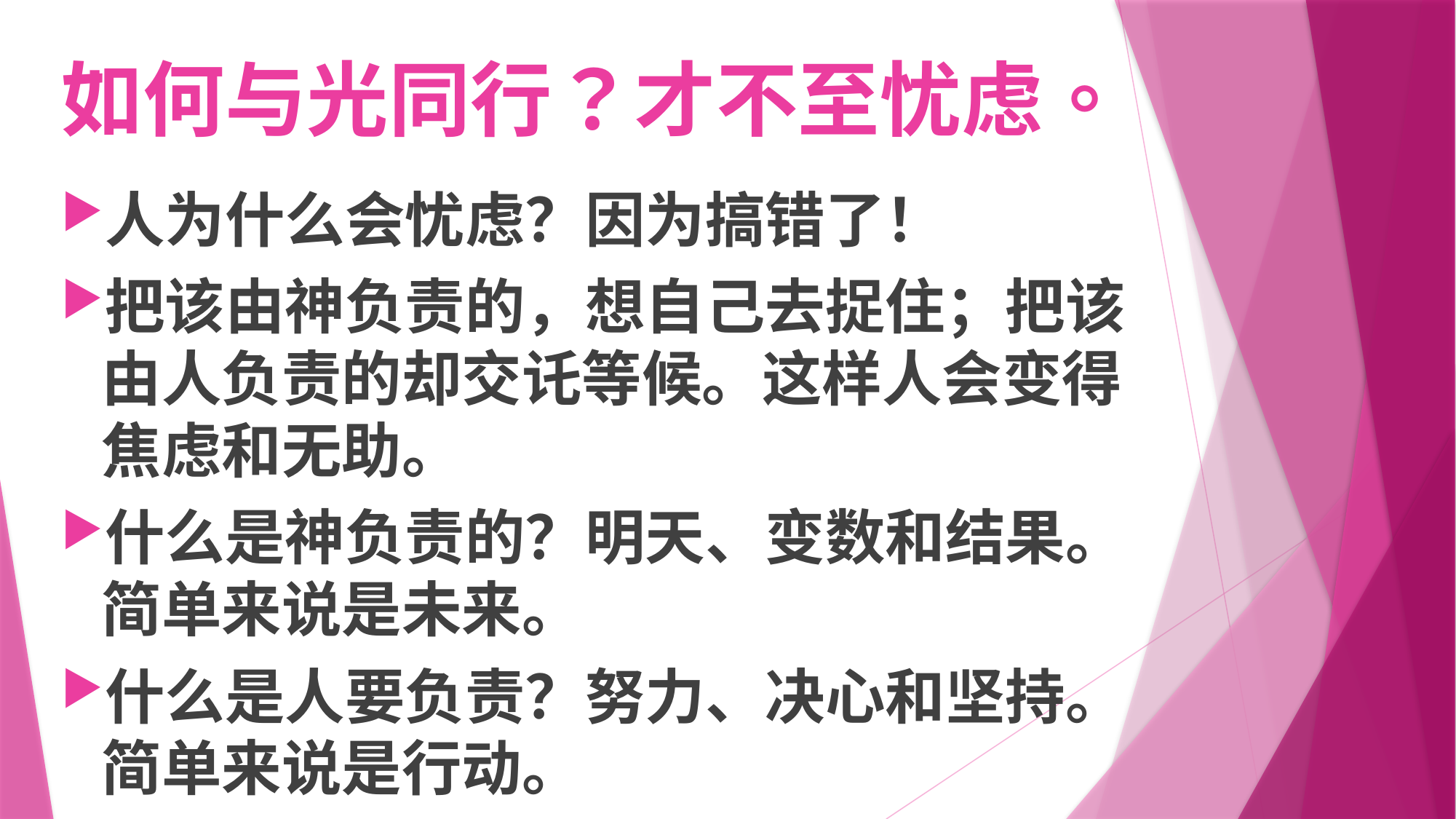

# 如何与光同行？才不至忧虑。
人为什么会忧虑？因为搞错了！
把该由神负责的，想自己去捉住；把该由人负责的却交讬等候。这样人会变得焦虑和无助。
什么是神负责的？明天、变数和结果。简单来说是未来。
什么是人要负责？努力、决心和坚持。简单来说是行动。